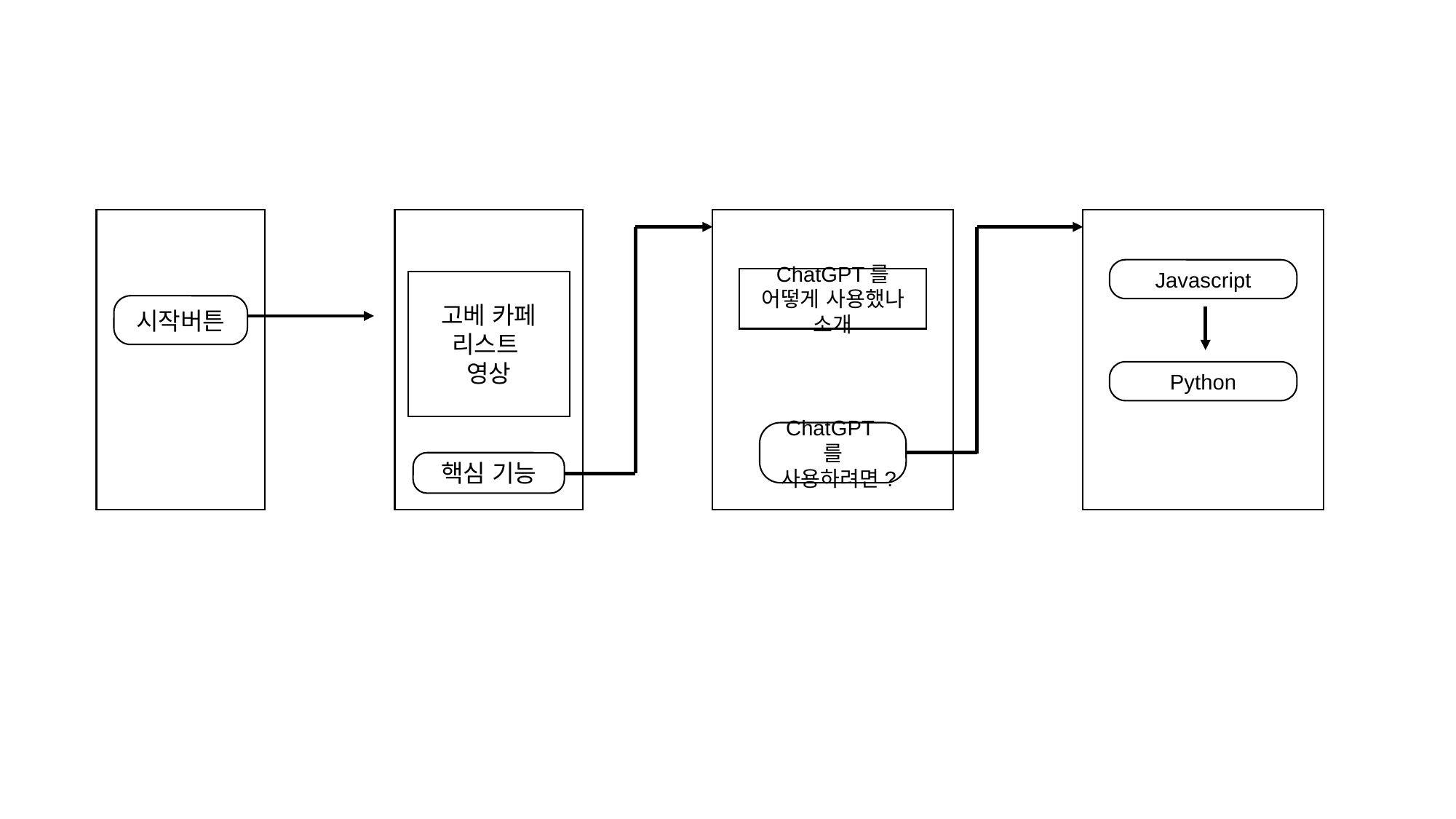

Javascript
ChatGPT를 어떻게 사용했나 소개
고베 카페
리스트
영상
시작버튼
Python
ChatGPT를 사용하려면?
핵심 기능